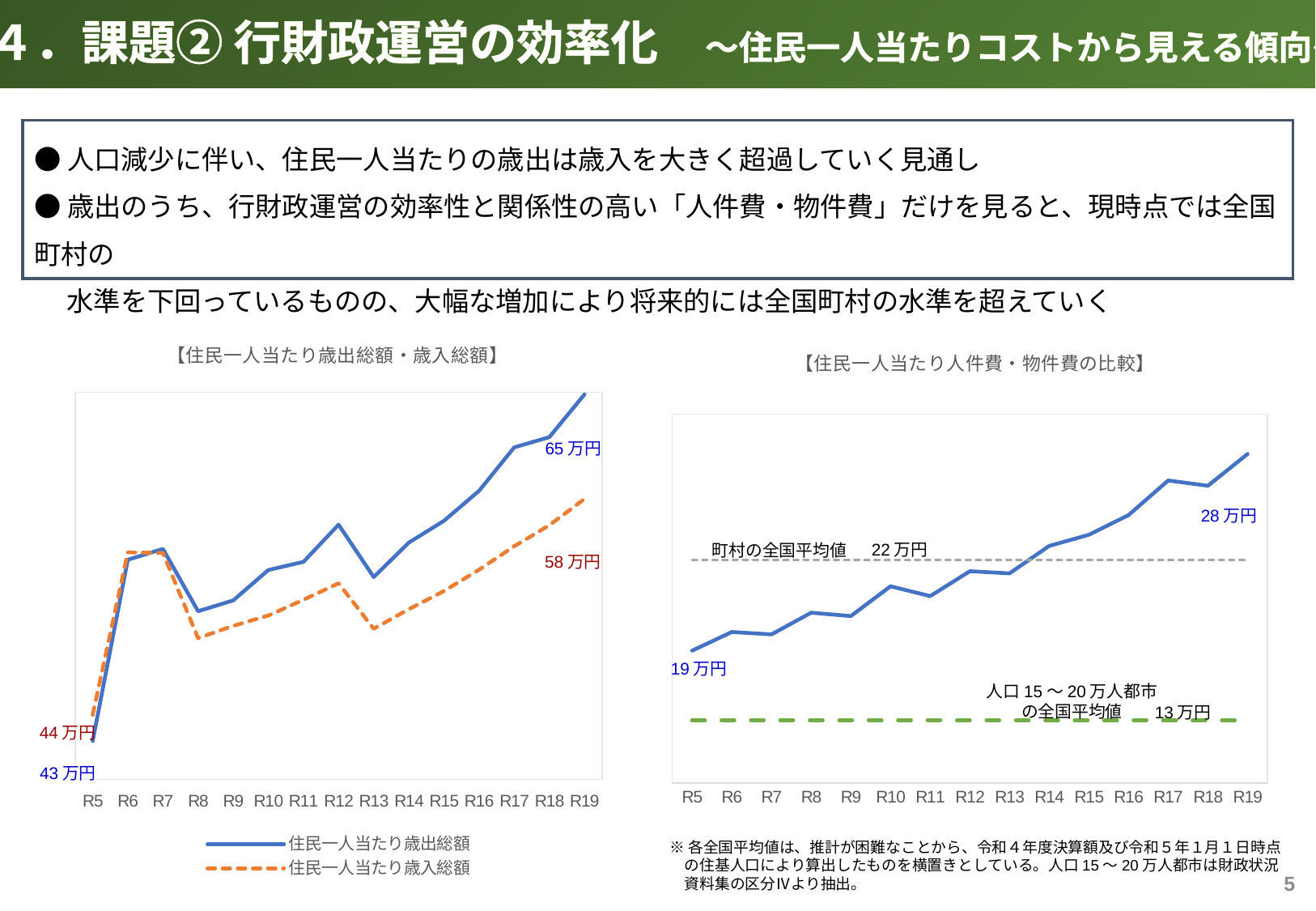

４．課題② 行財政運営の効率化　～住民一人当たりコストから見える傾向～

●人口減少に伴い、住民一人当たりの歳出は歳入を大きく超過していく見通し
●歳出のうち、行財政運営の効率性と関係性の高い「人件費・物件費」だけを見ると、現時点では全国町村の
　 水準を下回っているものの、大幅な増加により将来的には全国町村の水準を超えていく

### Chart: 【住民一人当たり歳出総額・歳入総額】

| Category | 住民一人当たり歳出総額 | 住民一人当たり歳入総額 |
|---|---|---|
| R5 | 424.7262247838617 | 441.671469740634 |
| R6 | 541.7840375586854 | 546.5962441314554 |
| R7 | 548.7746563060371 | 546.1446503287507 |
| R8 | 508.53367590383556 | 491.1604575763137 |
| R9 | 515.5349536457028 | 499.06038586820347 |
| R10 | 535.16878449493 | 505.77589526376585 |
| R11 | 540.4302914665438 | 515.954997039279 |
| R12 | 564.4573434125269 | 526.5928725701943 |
| R13 | 530.6278182448838 | 497.19042663891776 |
| R14 | 552.8756957328386 | 509.84729556158123 |
| R15 | 566.9164095783752 | 521.5954164830322 |
| R16 | 586.3165064708999 | 535.3818209339287 |
| R17 | 614.3459256946613 | 550.4995316890415 |
| R18 | 620.9229282435372 | 564.0653942176049 |
| R19 | 648.5317361284418 | 581.0664670160553 |

### Chart: 【住民一人当たり人件費・物件費の比較】

| Category |  |  |  |
|---|---|---|---|
| R5 | 171.70028818443802 | 134.0 | 221.0 |
| R6 | 181.80751173708921 | 134.0 | 221.0 |
| R7 | 180.51404662283323 | 134.0 | 221.0 |
| R8 | 192.26769437817336 | 134.0 | 221.0 |
| R9 | 190.42846404409923 | 134.0 | 221.0 |
| R10 | 206.5845206006931 | 134.0 | 221.0 |
| R11 | 201.26324100269755 | 134.0 | 221.0 |
| R12 | 214.76781857451405 | 134.0 | 221.0 |
| R13 | 213.59694762400278 | 134.0 | 221.0 |
| R14 | 228.48579991437134 | 134.0 | 221.0 |
| R15 | 234.53797561333923 | 134.0 | 221.0 |
| R16 | 245.2130477559979 | 134.0 | 221.0 |
| R17 | 263.9712769278801 | 134.0 | 221.0 |
| R18 | 261.09366191511634 | 134.0 | 221.0 |
| R19 | 278.3462274353215 | 134.0 | 221.0 |
65万円
28万円
22万円
町村の全国平均値
58万円
19万円
人口15～20万人都市
の全国平均値
13万円
44万円
43万円
※各全国平均値は、推計が困難なことから、令和４年度決算額及び令和５年１月１日時点
　の住基人口により算出したものを横置きとしている。人口15～20万人都市は財政状況
　資料集の区分Ⅳより抽出。
5